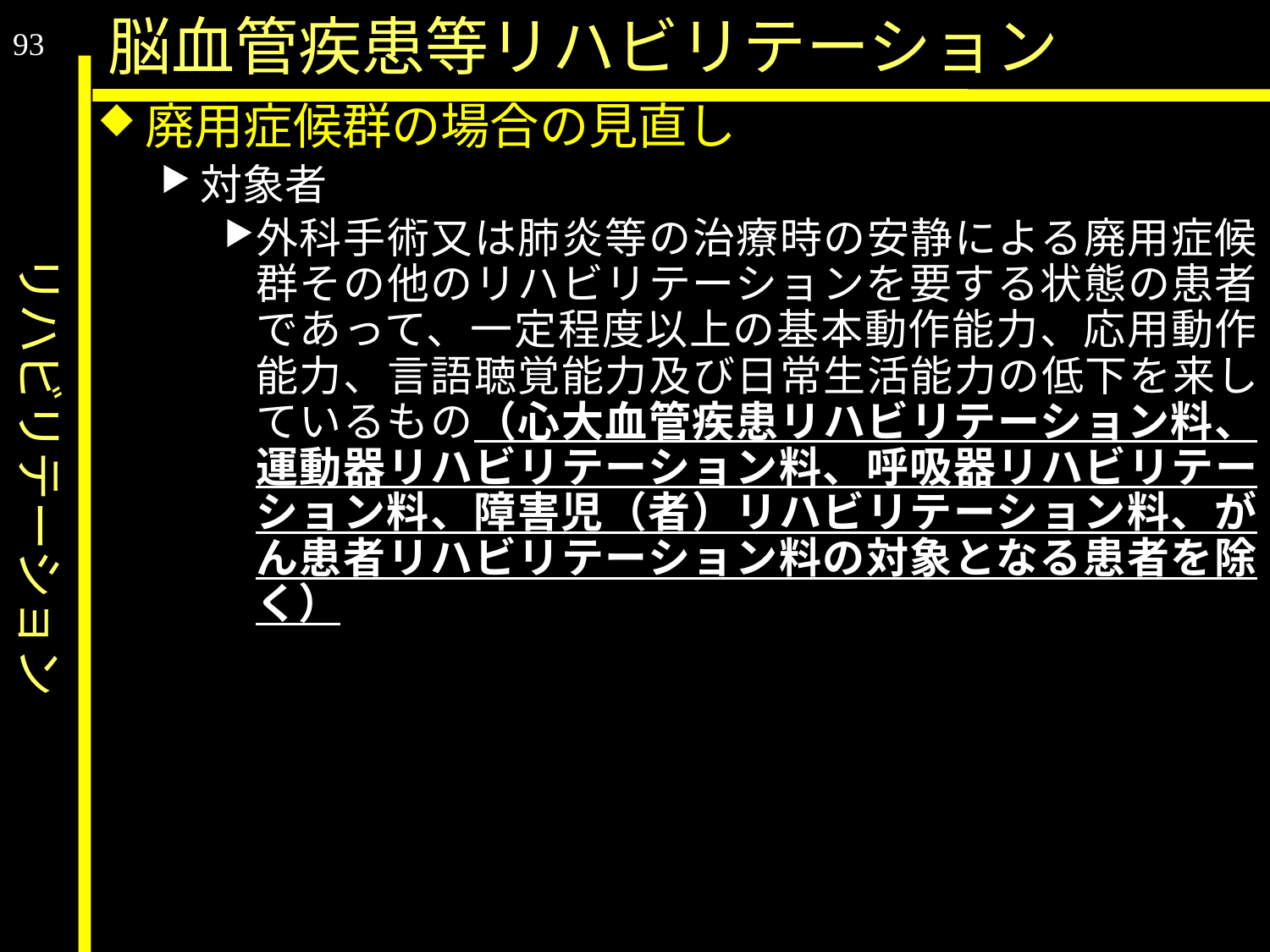

リハビリテーション
脳血管疾患等リハビリテーション
93

廃用症候群の場合の見直し
対象者
外科手術又は肺炎等の治療時の安静による廃用症候群その他のリハビリテーションを要する状態の患者であって、一定程度以上の基本動作能力、応用動作能力、言語聴覚能力及び日常生活能力の低下を来しているもの（心大血管疾患リハビリテーション料、運動器リハビリテーション料、呼吸器リハビリテーション料、障害児（者）リハビリテーション料、がん患者リハビリテーション料の対象となる患者を除く）